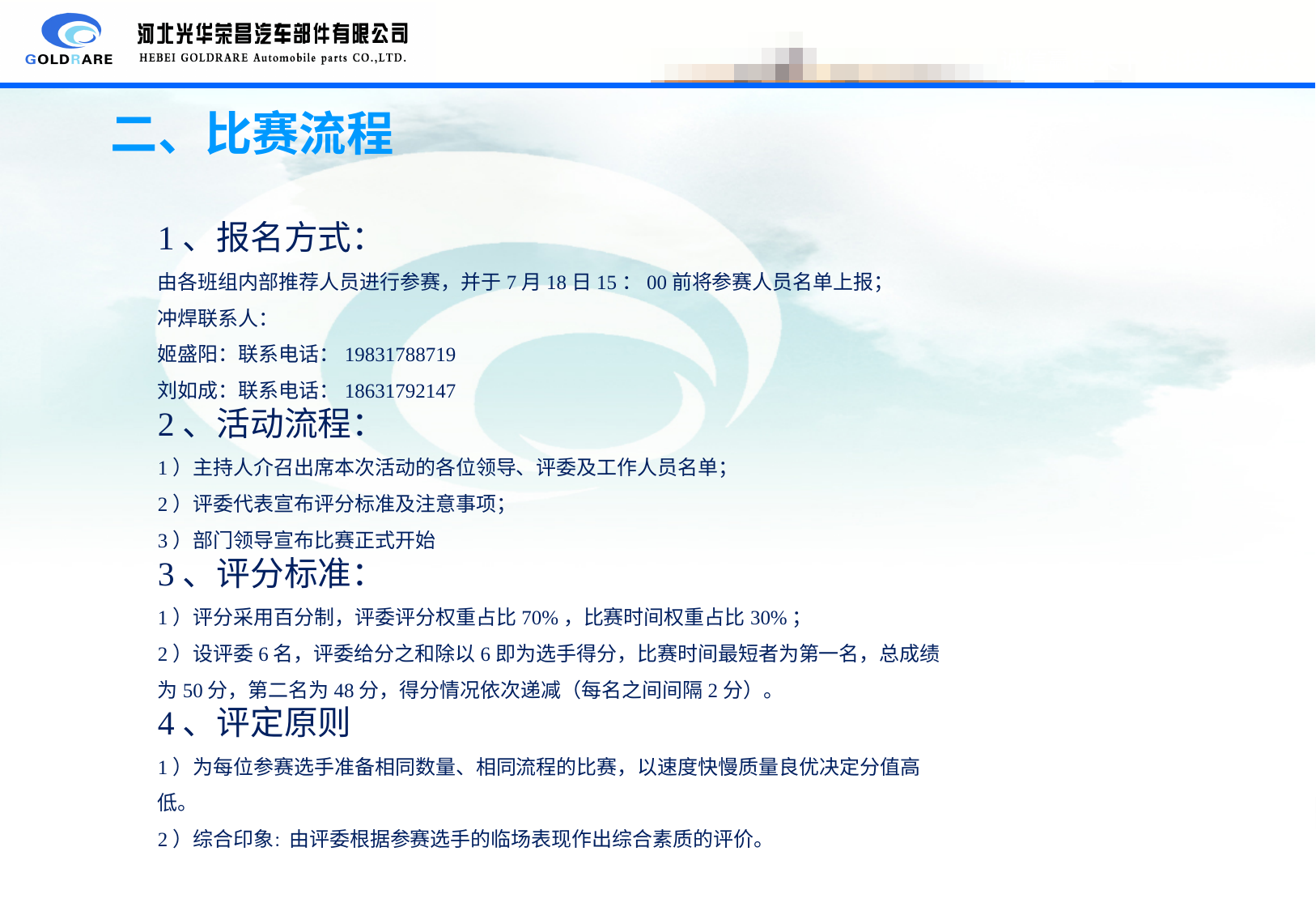

二、比赛流程

1、报名方式：
由各班组内部推荐人员进行参赛，并于7月18日15：00前将参赛人员名单上报；
冲焊联系人：
姬盛阳：联系电话：19831788719
刘如成：联系电话：18631792147
2、活动流程：
1）主持人介召出席本次活动的各位领导、评委及工作人员名单；
2）评委代表宣布评分标准及注意事项；
3）部门领导宣布比赛正式开始
3、评分标准：
1）评分采用百分制，评委评分权重占比70%，比赛时间权重占比30%；
2）设评委6名，评委给分之和除以6即为选手得分，比赛时间最短者为第一名，总成绩为50分，第二名为48分，得分情况依次递减（每名之间间隔2分）。
4、评定原则
1）为每位参赛选手准备相同数量、相同流程的比赛，以速度快慢质量良优决定分值高低。
2）综合印象：由评委根据参赛选手的临场表现作出综合素质的评价。